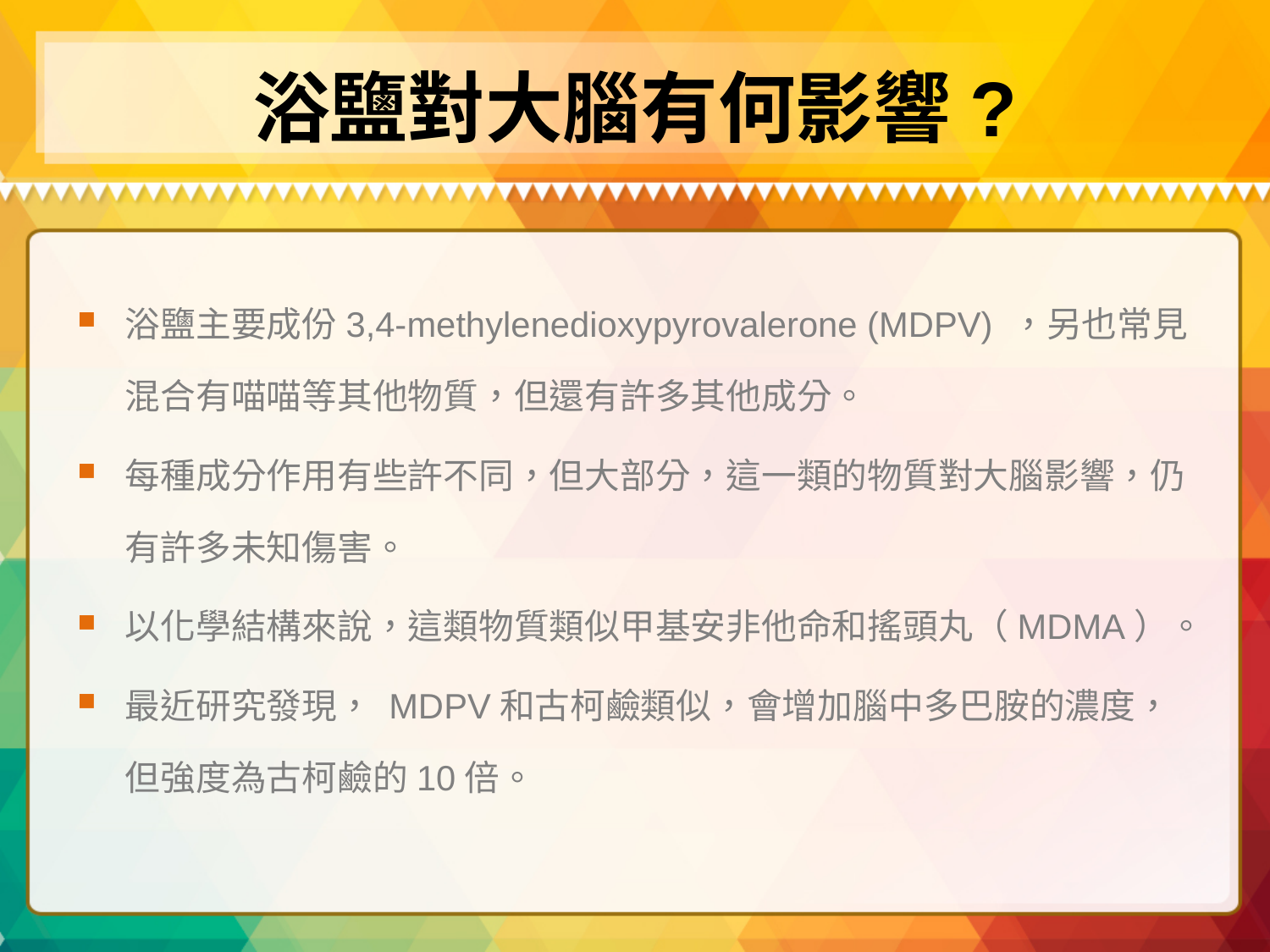

# 浴鹽對大腦有何影響?
浴鹽主要成份3,4-methylenedioxypyrovalerone (MDPV) ，另也常見混合有喵喵等其他物質，但還有許多其他成分。
每種成分作用有些許不同，但大部分，這一類的物質對大腦影響，仍有許多未知傷害。
以化學結構來說，這類物質類似甲基安非他命和搖頭丸（MDMA）。
最近研究發現， MDPV和古柯鹼類似，會增加腦中多巴胺的濃度，但強度為古柯鹼的10倍。